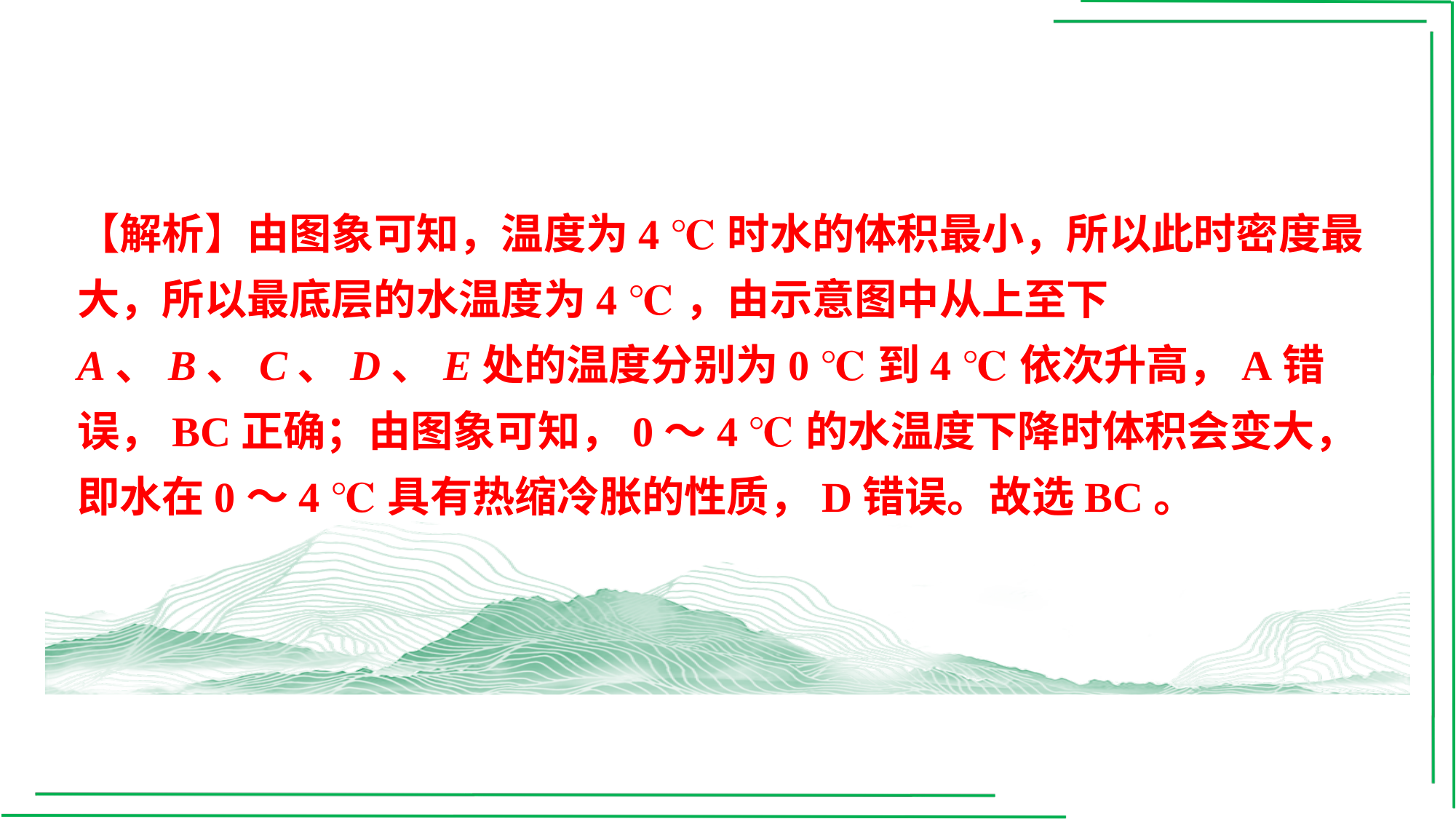

【解析】由图象可知，温度为4 ℃时水的体积最小，所以此时密度最大，所以最底层的水温度为4 ℃，由示意图中从上至下A、B、C、D、E处的温度分别为0 ℃到4 ℃依次升高，A错误，BC正确；由图象可知，0～4 ℃的水温度下降时体积会变大，即水在0～4 ℃具有热缩冷胀的性质，D错误。故选BC。